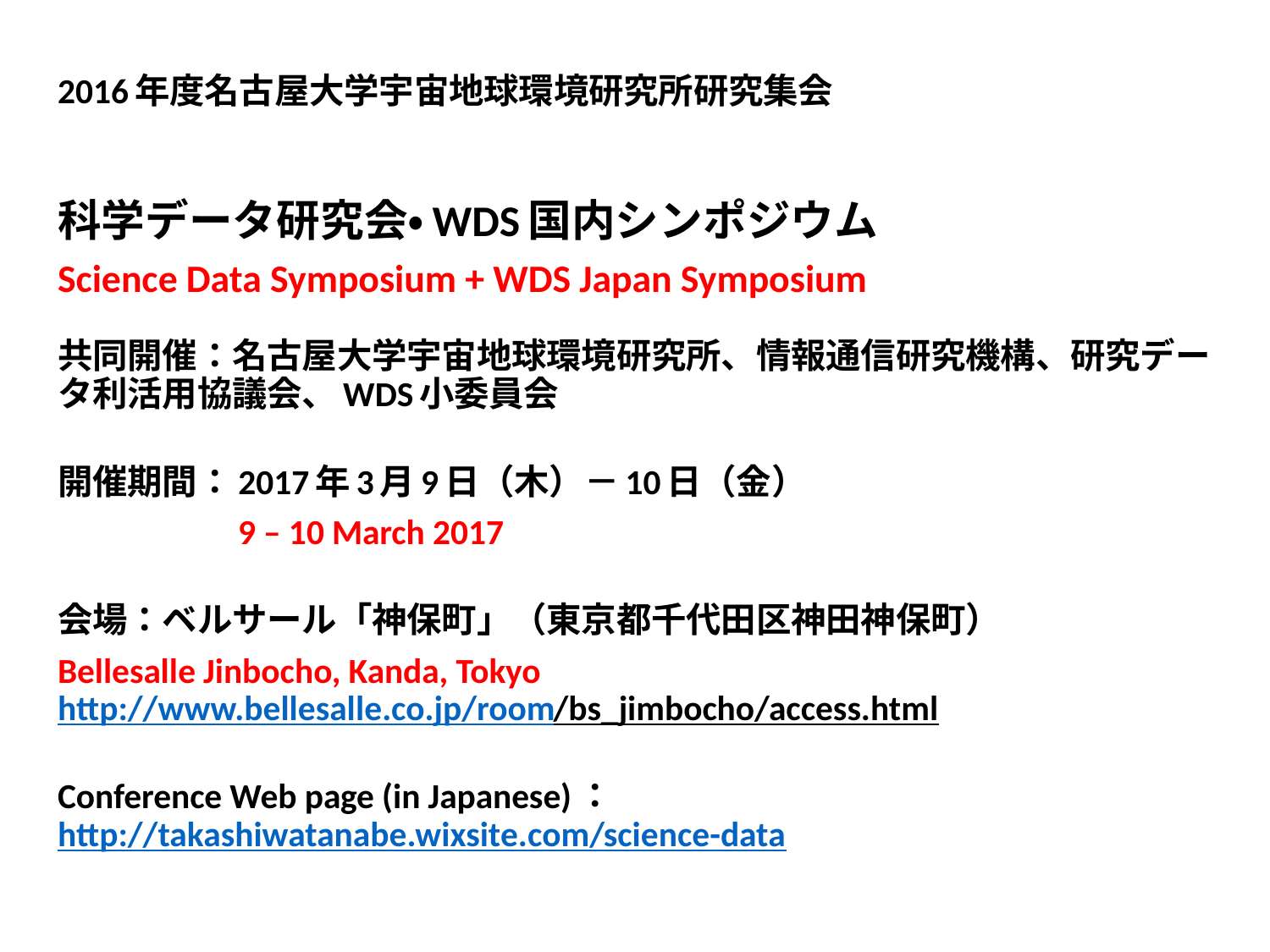

2016年度名古屋大学宇宙地球環境研究所研究集会
 
科学データ研究会・WDS国内シンポジウム
Science Data Symposium + WDS Japan Symposium
共同開催：名古屋大学宇宙地球環境研究所、情報通信研究機構、研究データ利活用協議会、WDS小委員会
開催期間：2017年3月9日（木）－10日（金）
                       9 – 10 March 2017
会場：ベルサール「神保町」（東京都千代田区神田神保町）
Bellesalle Jinbocho, Kanda, Tokyo
http://www.bellesalle.co.jp/room/bs_jimbocho/access.html
Conference Web page (in Japanese)：http://takashiwatanabe.wixsite.com/science-data